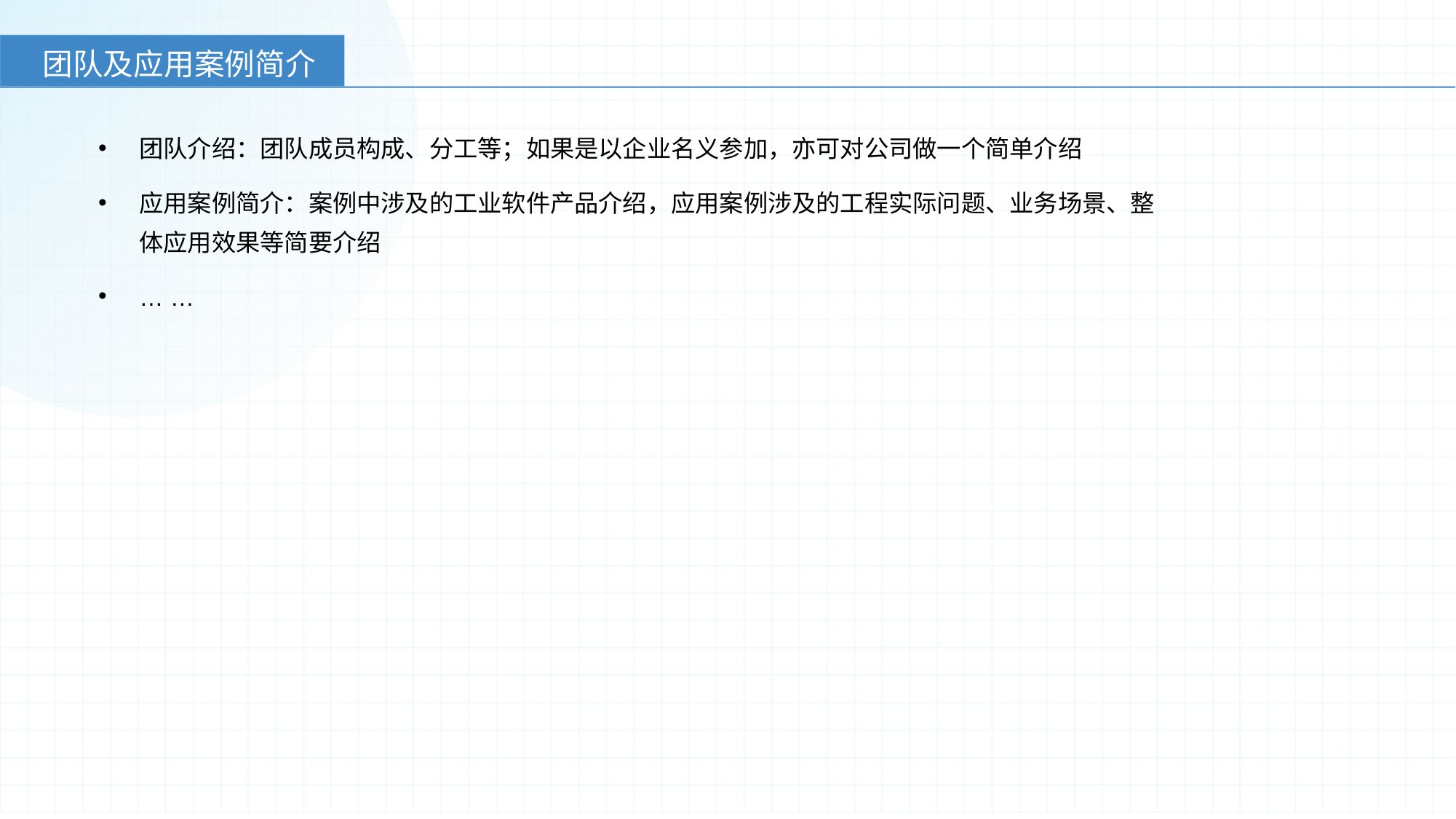

# 团队及应用案例简介
团队介绍：团队成员构成、分工等；如果是以企业名义参加，亦可对公司做一个简单介绍
应用案例简介：案例中涉及的工业软件产品介绍，应用案例涉及的工程实际问题、业务场景、整体应用效果等简要介绍
… …